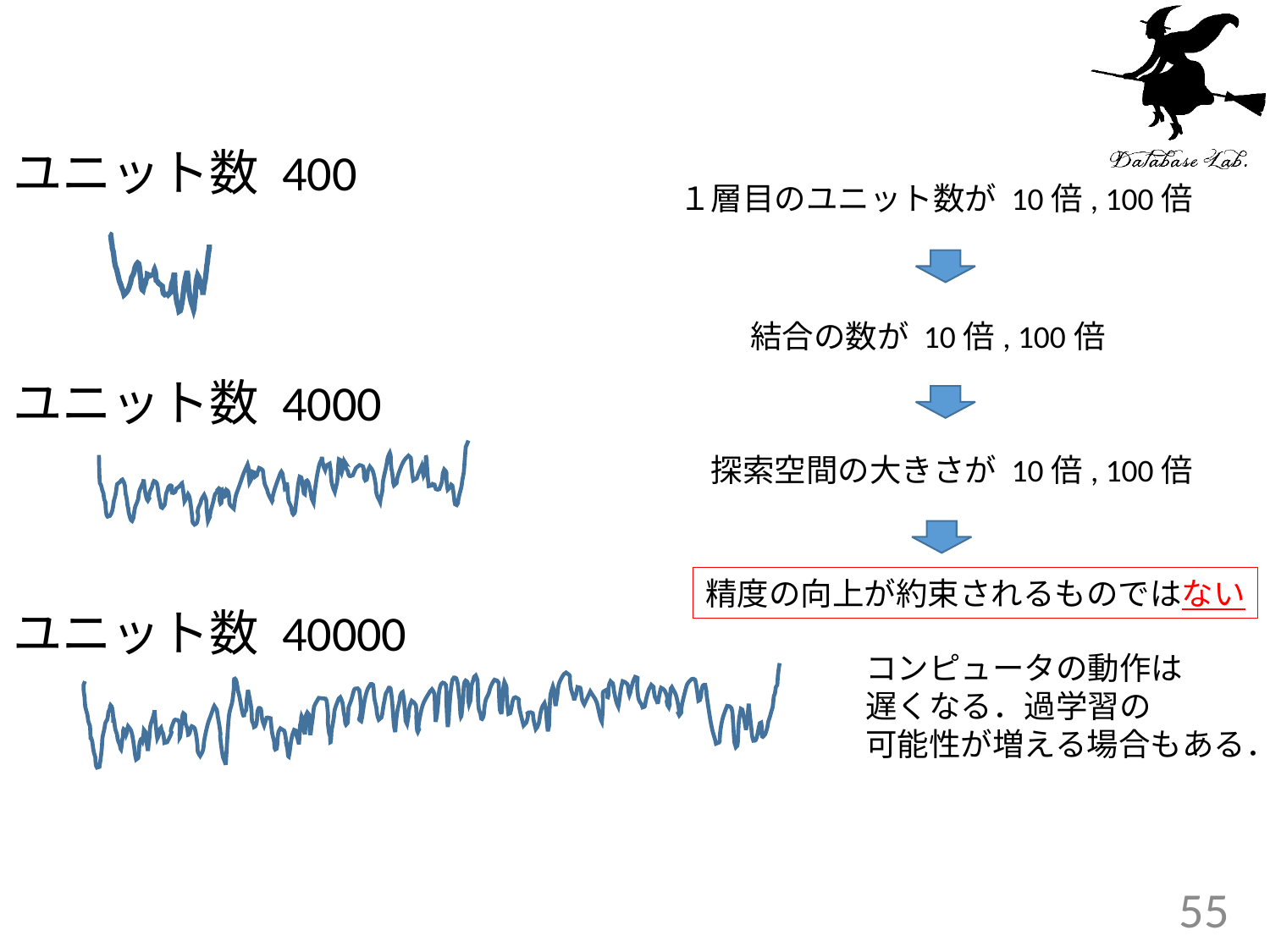

ユニット数 400

ユニット数 4000

ユニット数 40000
１層目のユニット数が 10倍, 100倍

結合の数が 10倍, 100倍

探索空間の大きさが 10倍, 100倍

精度の向上が約束されるものではない
コンピュータの動作は
遅くなる．過学習の
可能性が増える場合もある．

55